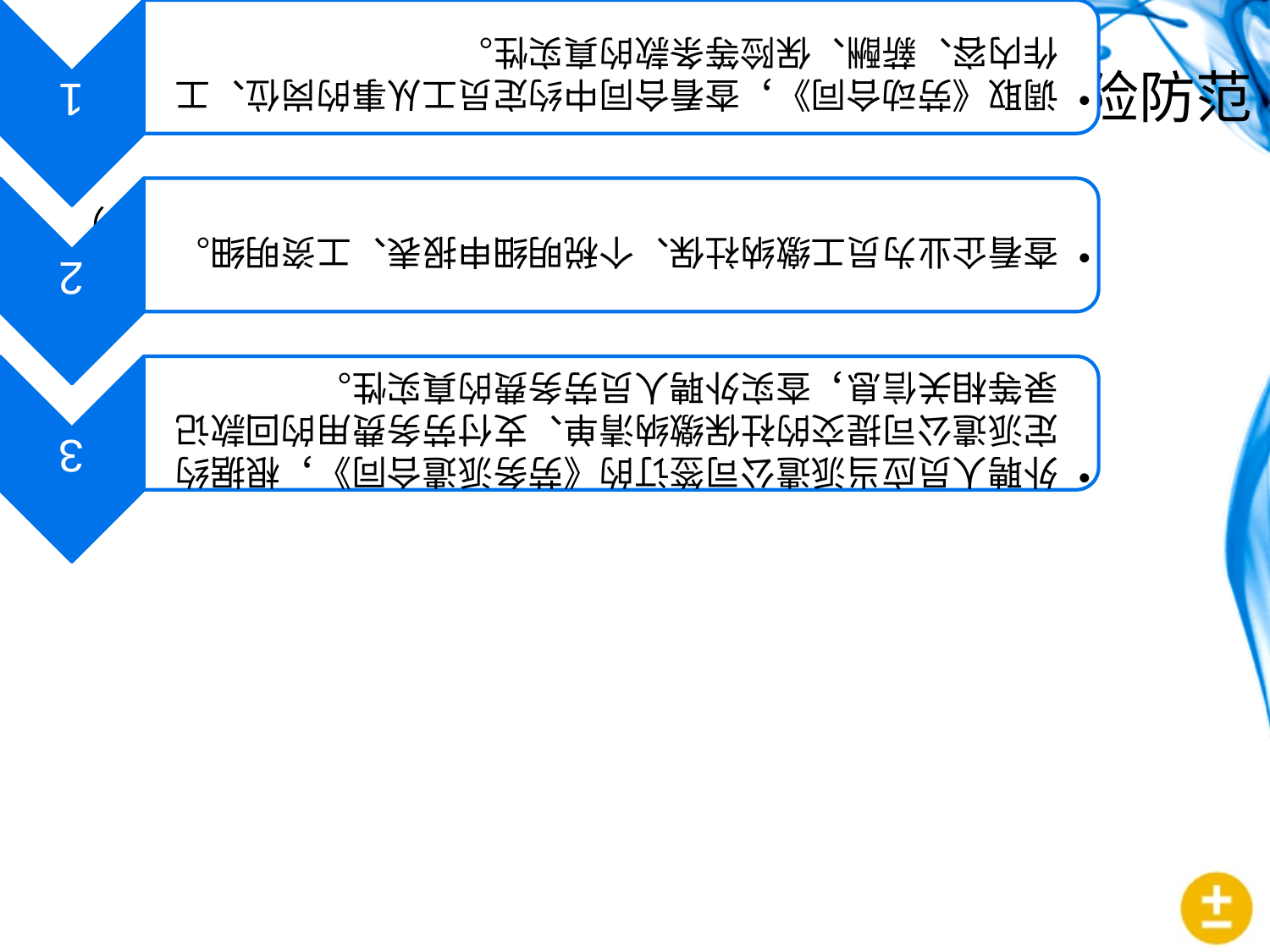

# 三、研发费用归集的自查、合规要点及风险防范
（一）研发支出——人员人工费列支自查、合规要点
1
调取《劳动合同》，查看合同中约定员工从事的岗位、工作内容、薪酬、保险等条款的真实性。
2
查看企业为员工缴纳社保、个税明细申报表、工资明细。
3

外聘人员应当派遣公司签订的《劳务派遣合同》，根据约定派遣公司提交的社保缴纳清单、支付劳务费用的回款记录等相关信息，查实外聘人员劳务费的真实性。